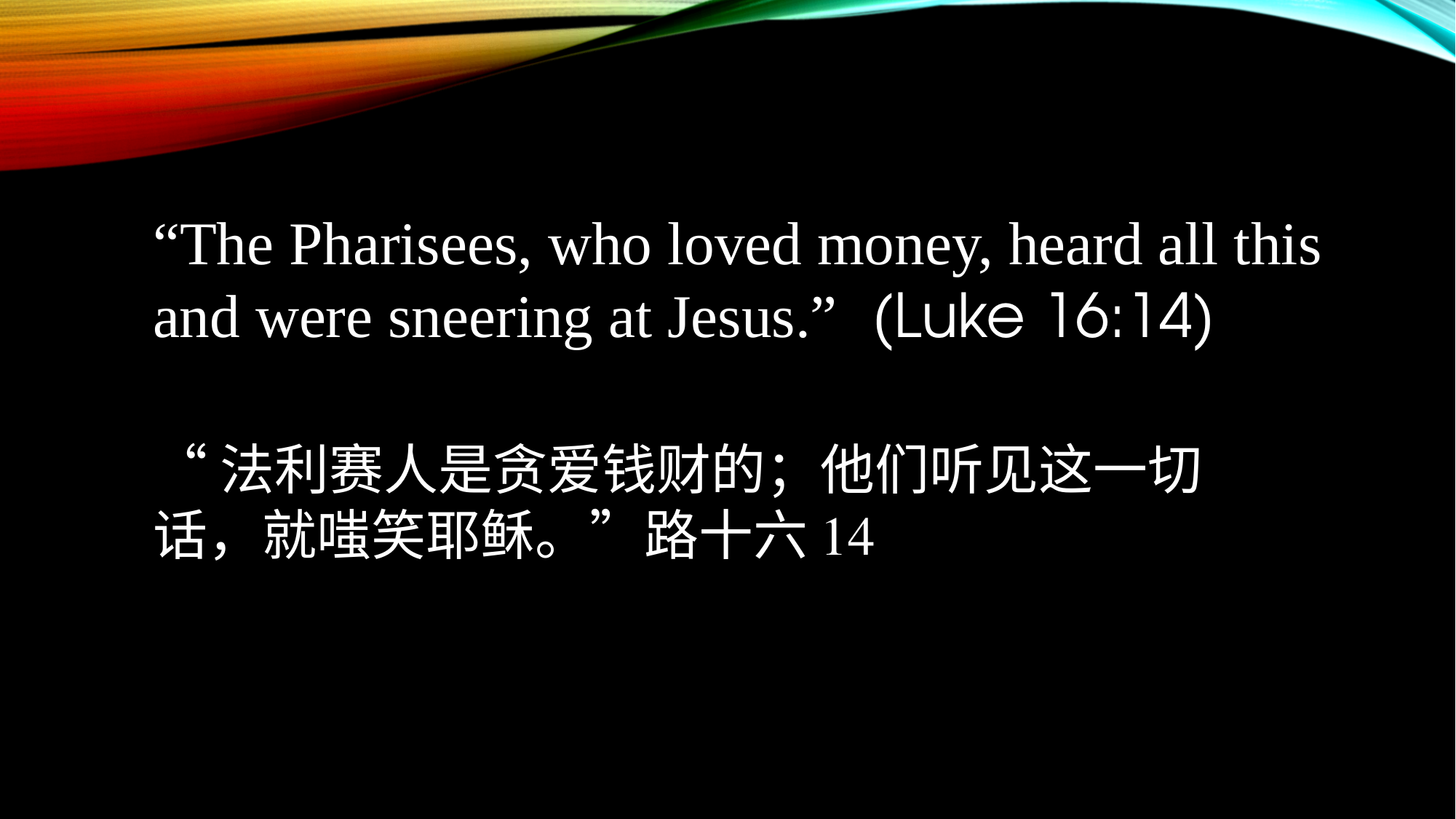

“The Pharisees, who loved money, heard all this and were sneering at Jesus.”  (Luke 16:14)
“法利赛人是贪爱钱财的；他们听见这一切话，就嗤笑耶稣。”路十六14